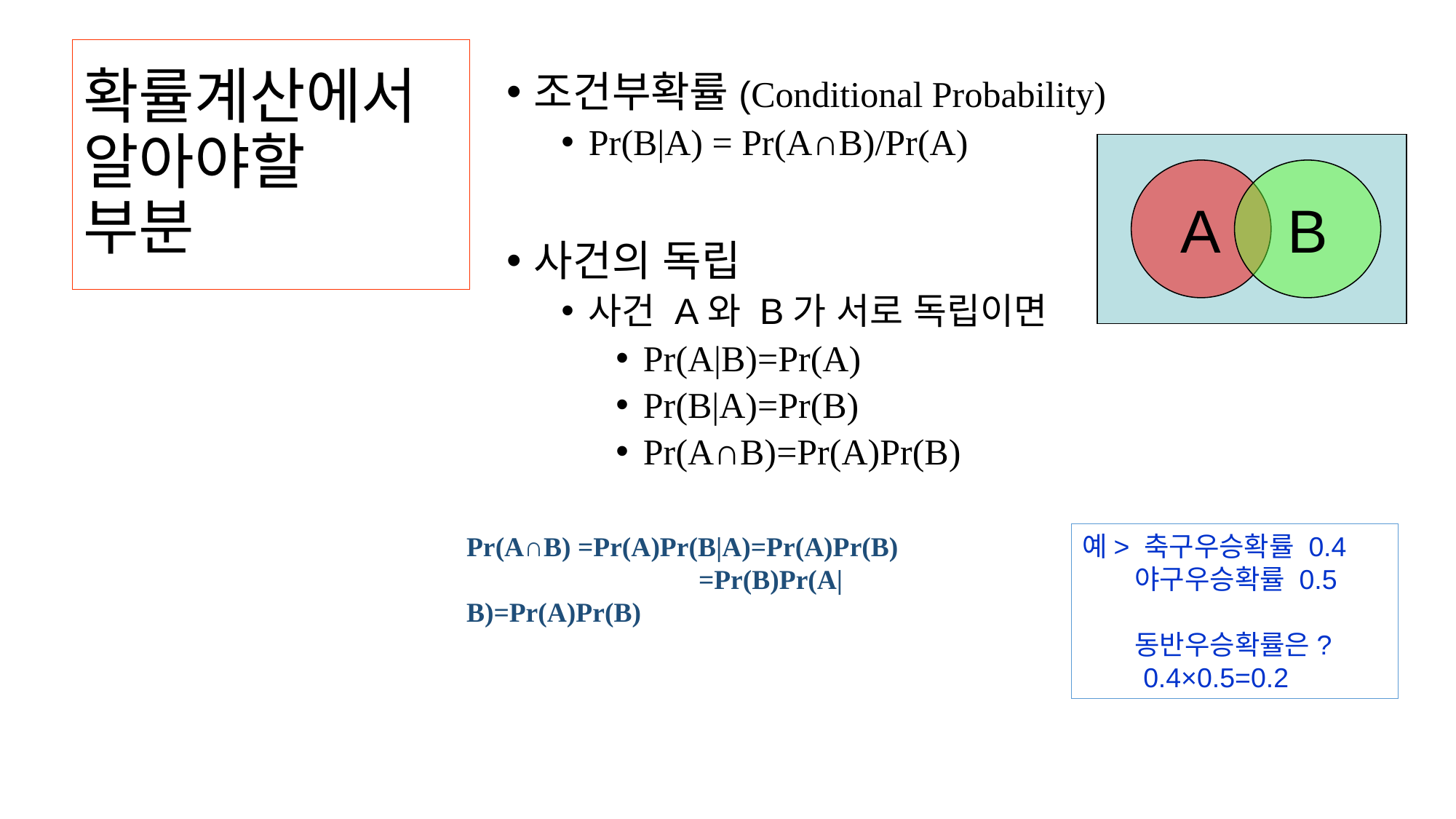

# 확률계산에서 알아야할 부분
조건부확률(Conditional Probability)
Pr(B|A) = Pr(A∩B)/Pr(A)

사건의 독립
사건 A와 B가 서로 독립이면
Pr(A|B)=Pr(A)
Pr(B|A)=Pr(B)
Pr(A∩B)=Pr(A)Pr(B)

A
B
Pr(A∩B) =Pr(A)Pr(B|A)=Pr(A)Pr(B)
		  =Pr(B)Pr(A|B)=Pr(A)Pr(B)
예> 축구우승확률 0.4
      야구우승확률 0.5

      동반우승확률은?
        0.4×0.5=0.2